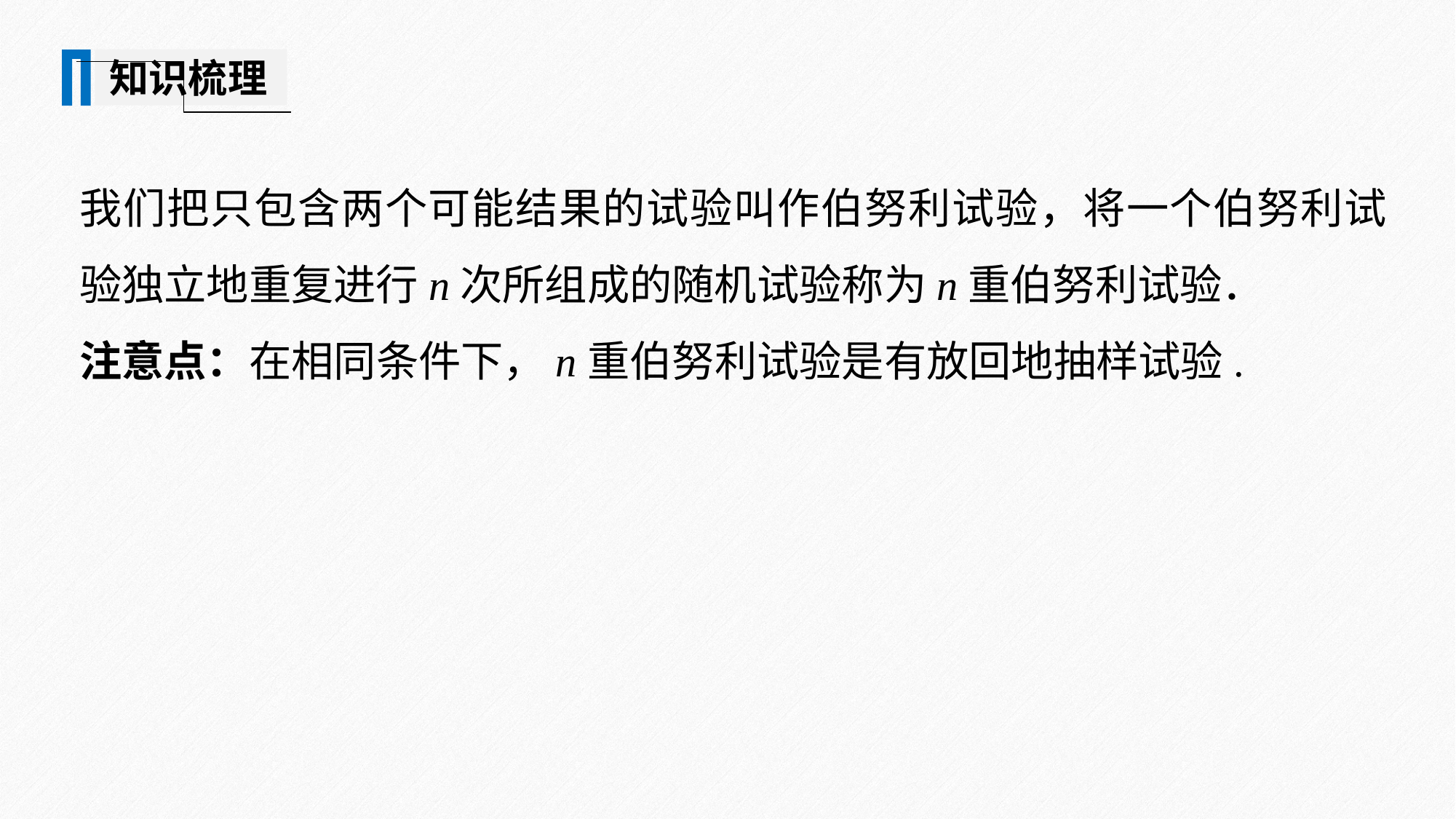

知识梳理

我们把只包含两个可能结果的试验叫作伯努利试验，将一个伯努利试验独立地重复进行n次所组成的随机试验称为n重伯努利试验．
注意点：在相同条件下，n重伯努利试验是有放回地抽样试验.